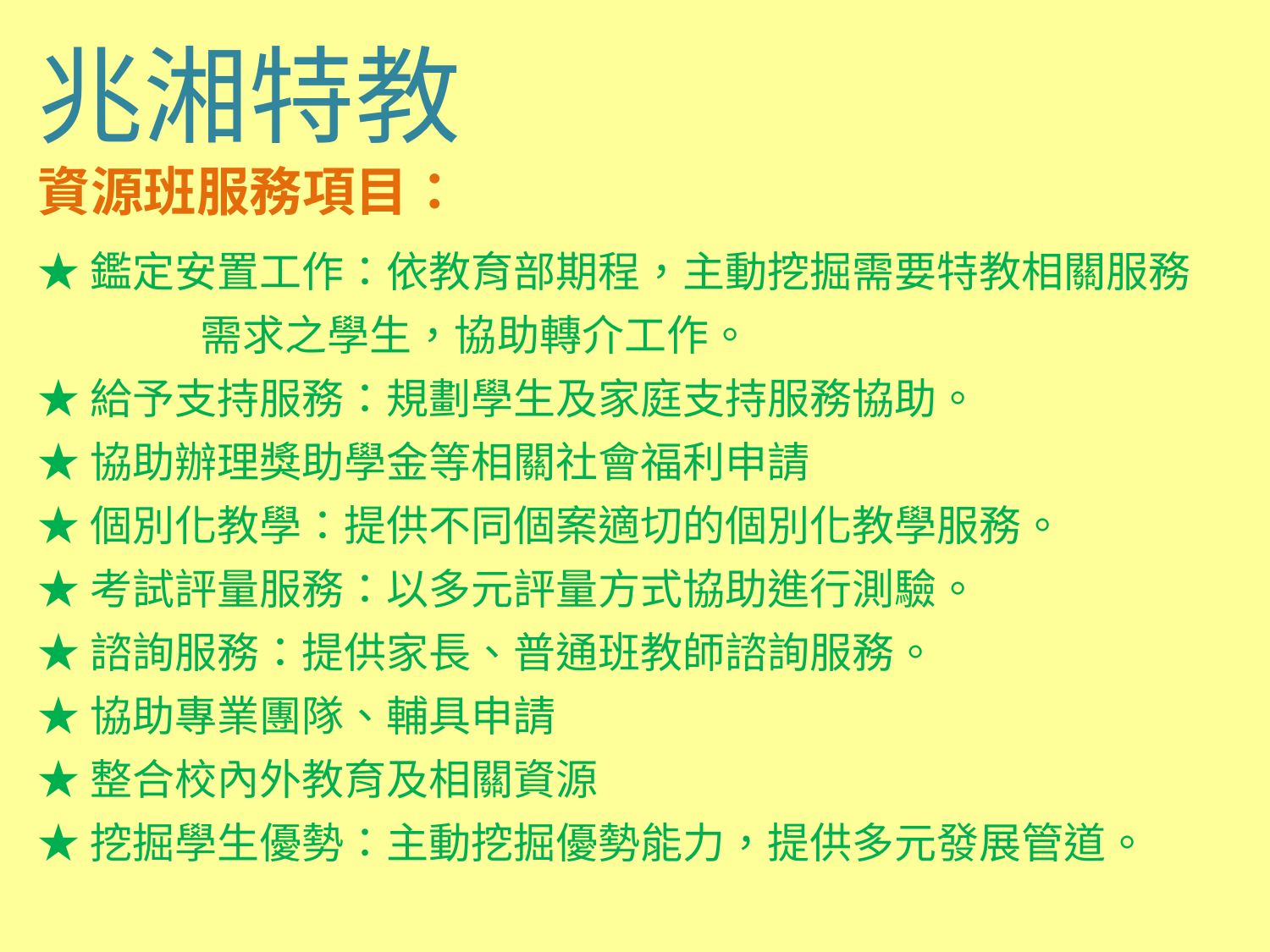

# 兆湘特教
資源班服務項目：
★鑑定安置工作：依教育部期程，主動挖掘需要特教相關服務
                需求之學生，協助轉介工作。
★給予支持服務：規劃學生及家庭支持服務協助。
★協助辦理獎助學金等相關社會福利申請
★個別化教學：提供不同個案適切的個別化教學服務。
★考試評量服務：以多元評量方式協助進行測驗。
★諮詢服務：提供家長、普通班教師諮詢服務。
★協助專業團隊、輔具申請
★整合校內外教育及相關資源
★挖掘學生優勢：主動挖掘優勢能力，提供多元發展管道。